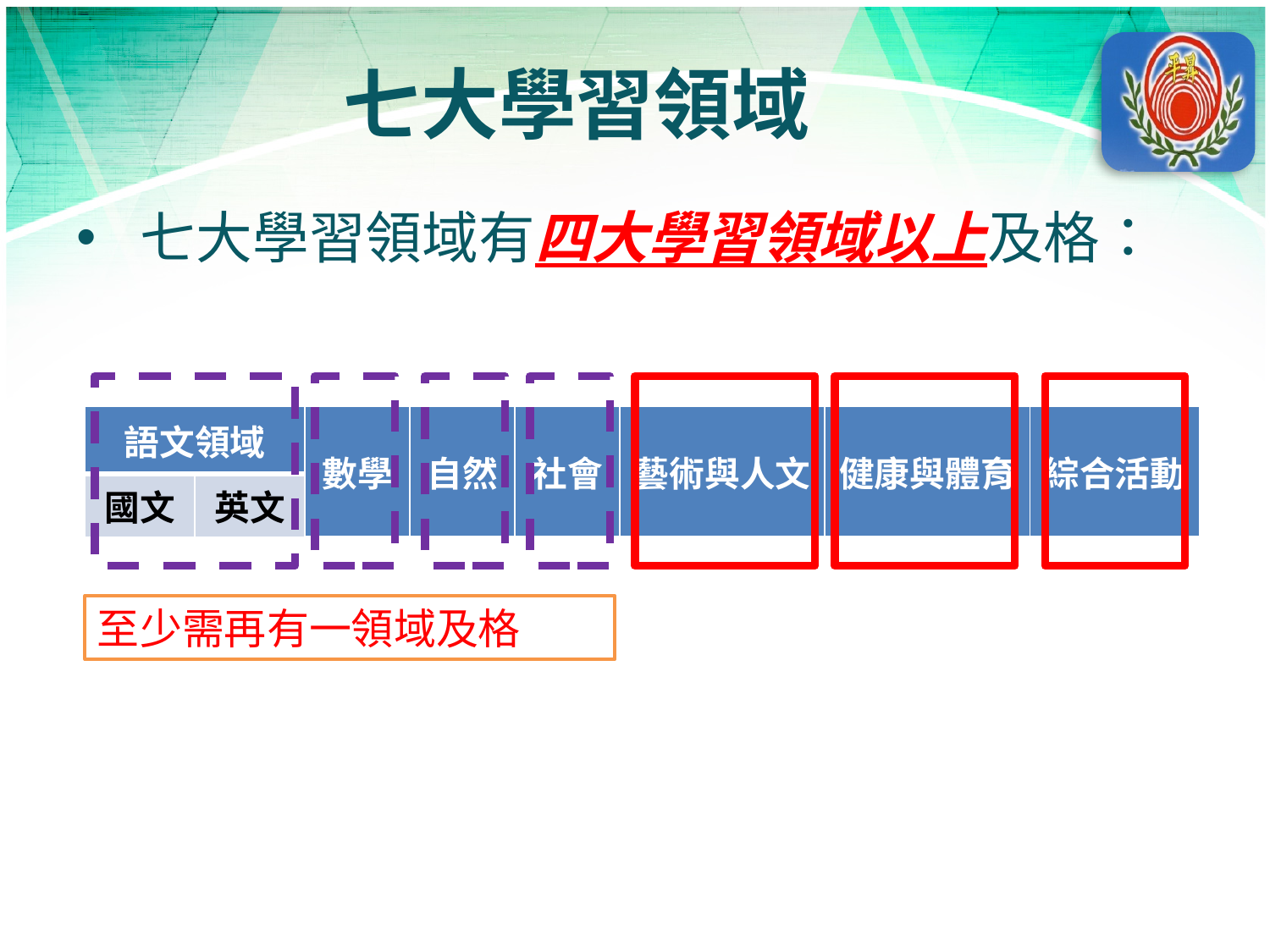

# 七大學習領域
七大學習領域有四大學習領域以上及格：

| 語文領域 |  | 數學 | 自然 | 社會 | 藝術與人文 | 健康與體育 | 綜合活動 |
| --- | --- | --- | --- | --- | --- | --- | --- |
| 國文 | 英文 |  |  |  |  |  |  |
至少需再有一領域及格